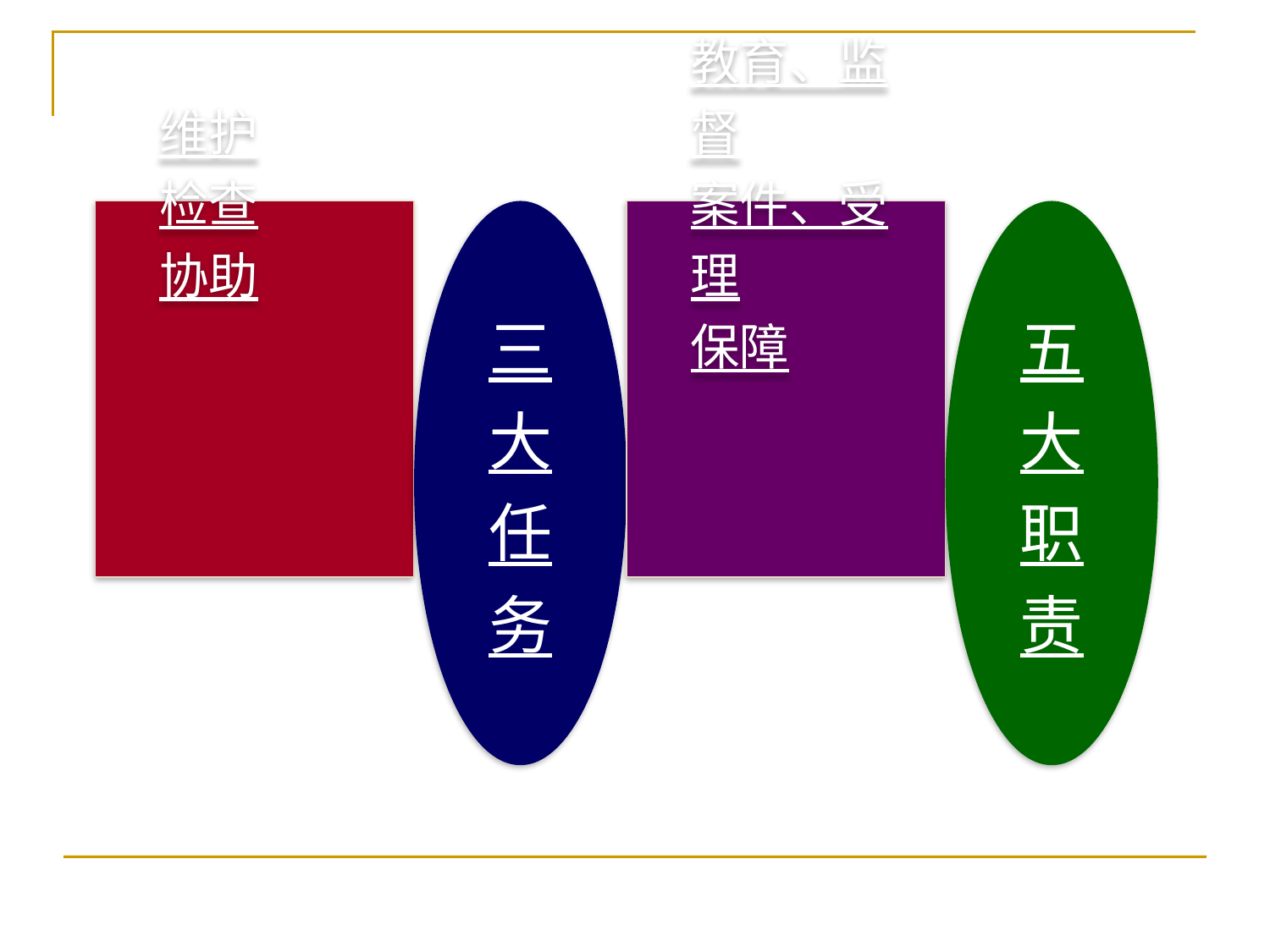

三大
任务
维护
检查
协助
五大
职责
教育、监督
案件、受理
保障